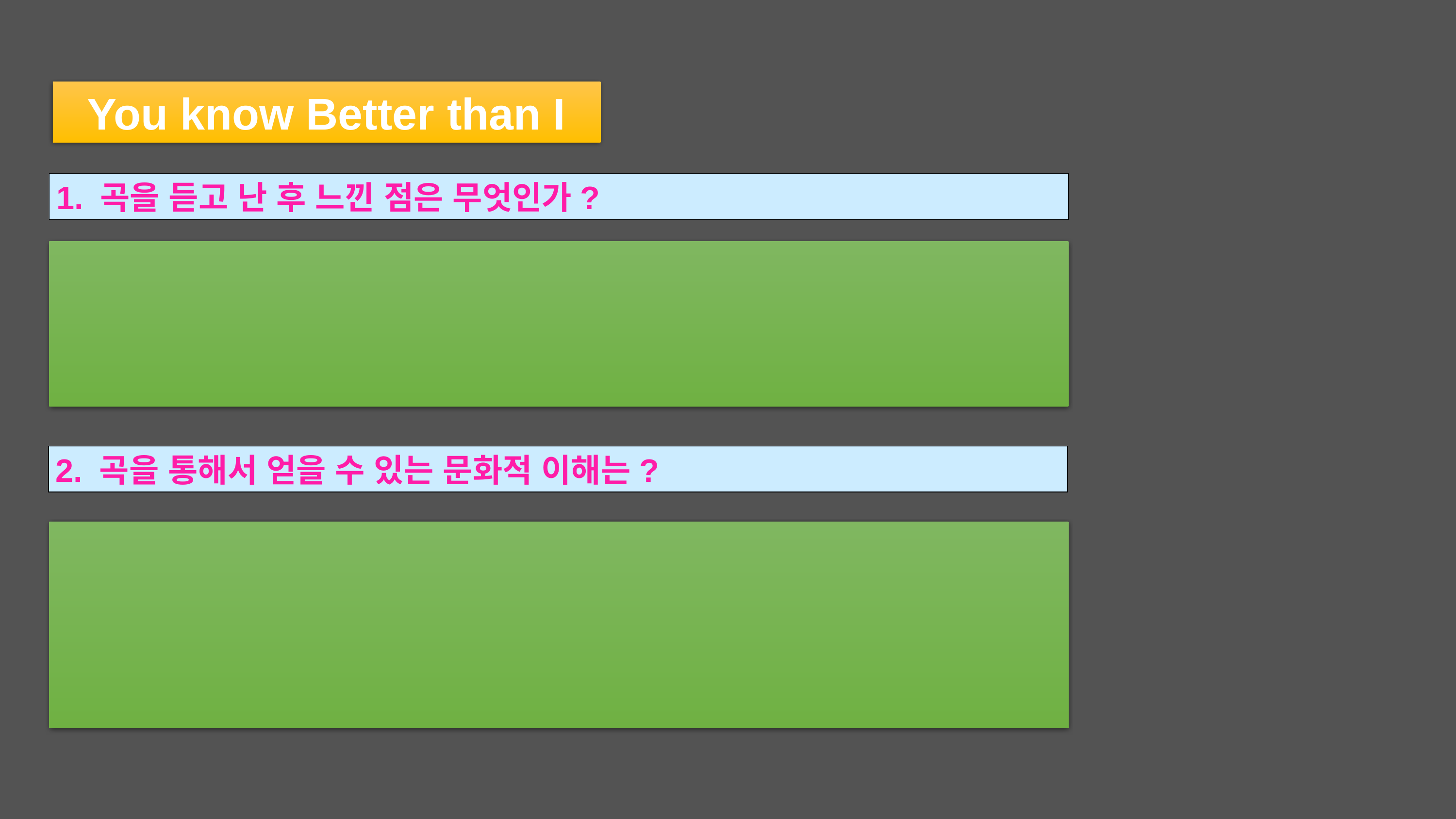

You know Better than I
1. 곡을 듣고 난 후 느낀 점은 무엇인가?

2. 곡을 통해서 얻을 수 있는 문화적 이해는?